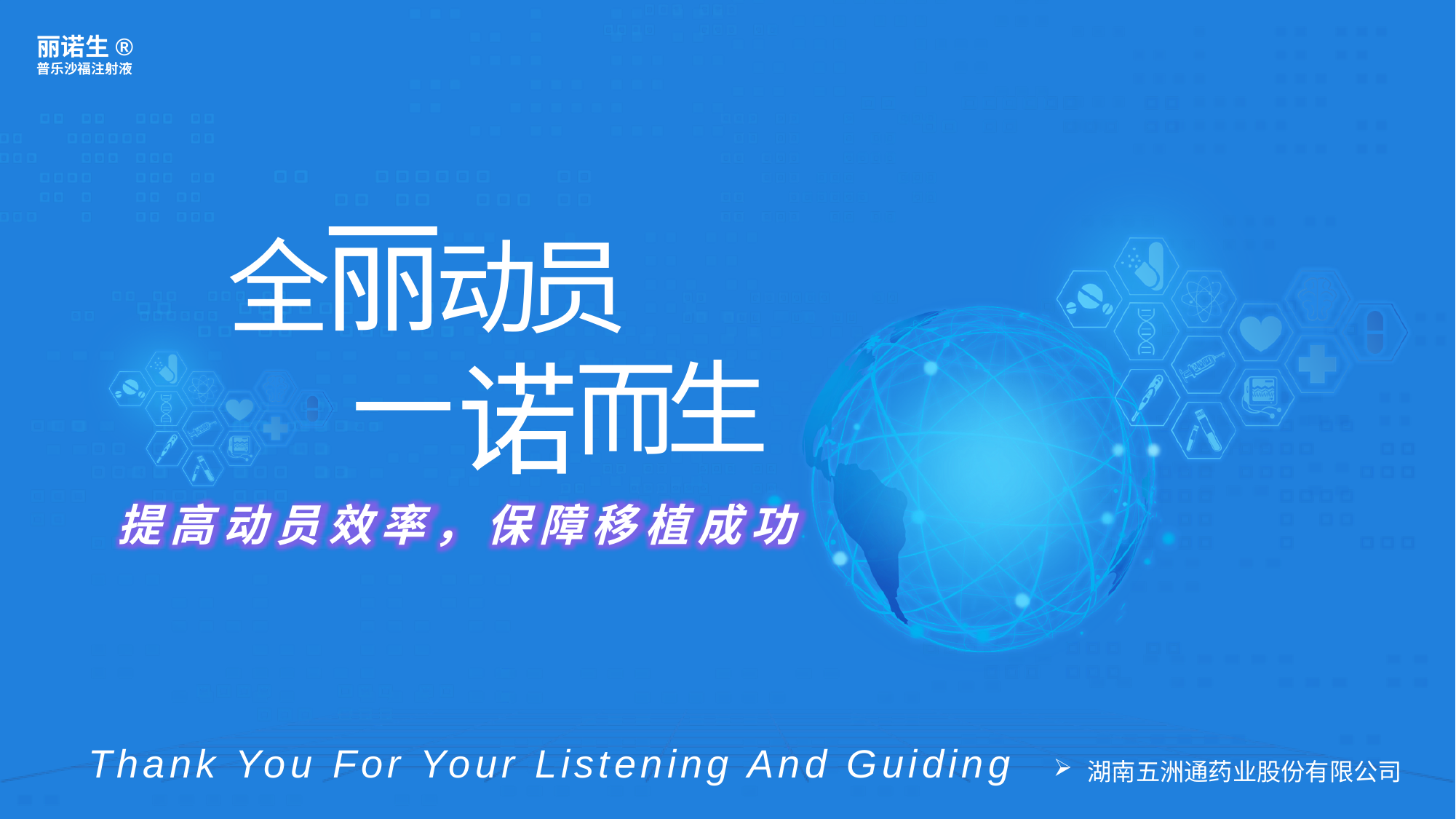

丽诺生®
普乐沙福注射液
丽
全
动
员
一
诺
而
生
提高动员效率，保障移植成功
Thank You For Your Listening And Guiding
湖南五洲通药业股份有限公司